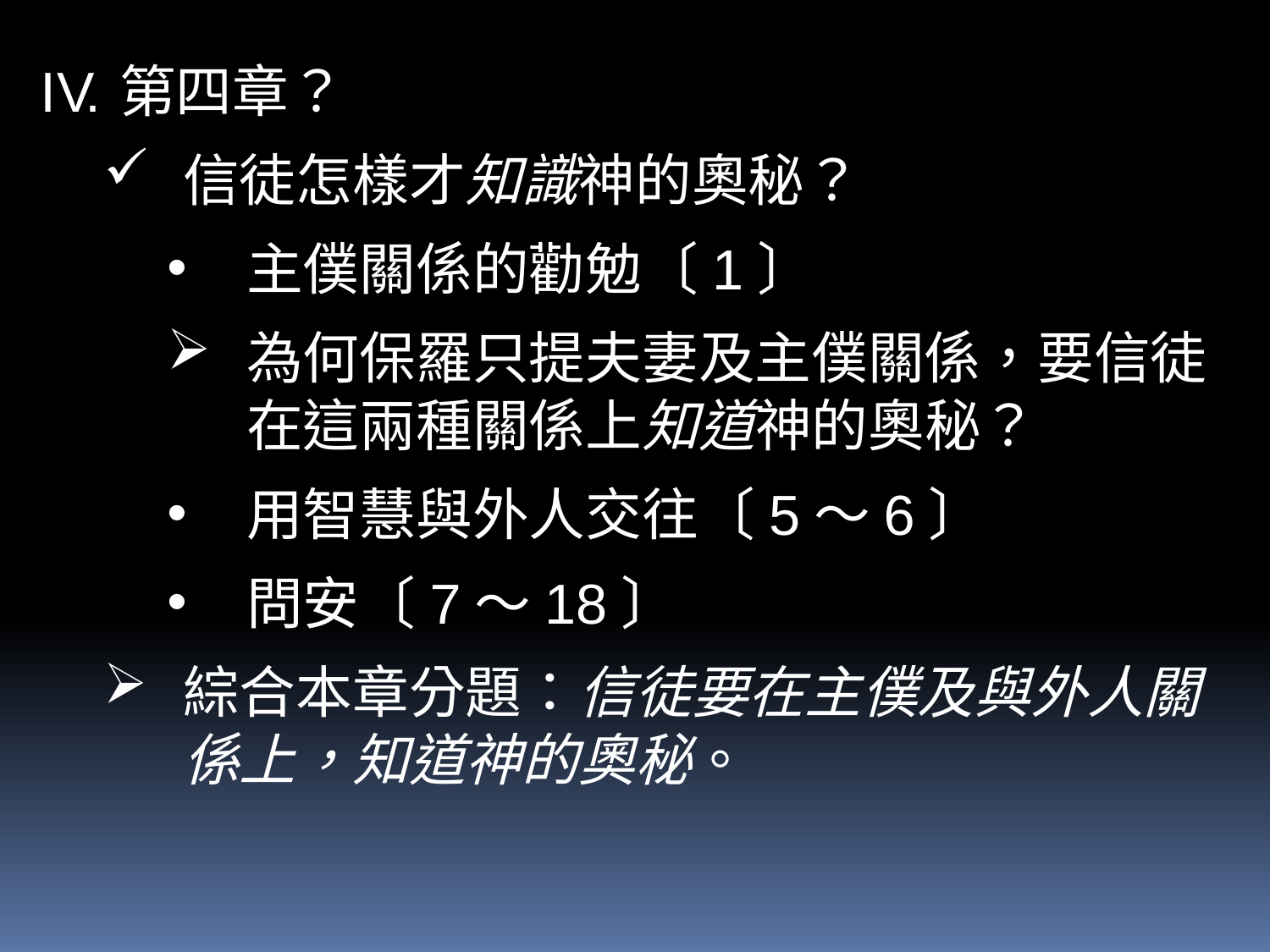

第四章？
信徒怎樣才知識神的奧秘？
主僕關係的勸勉〔1〕
為何保羅只提夫妻及主僕關係，要信徒在這兩種關係上知道神的奧秘？
用智慧與外人交往〔5～6〕
問安〔7～18〕
綜合本章分題：信徒要在主僕及與外人關係上，知道神的奧秘。